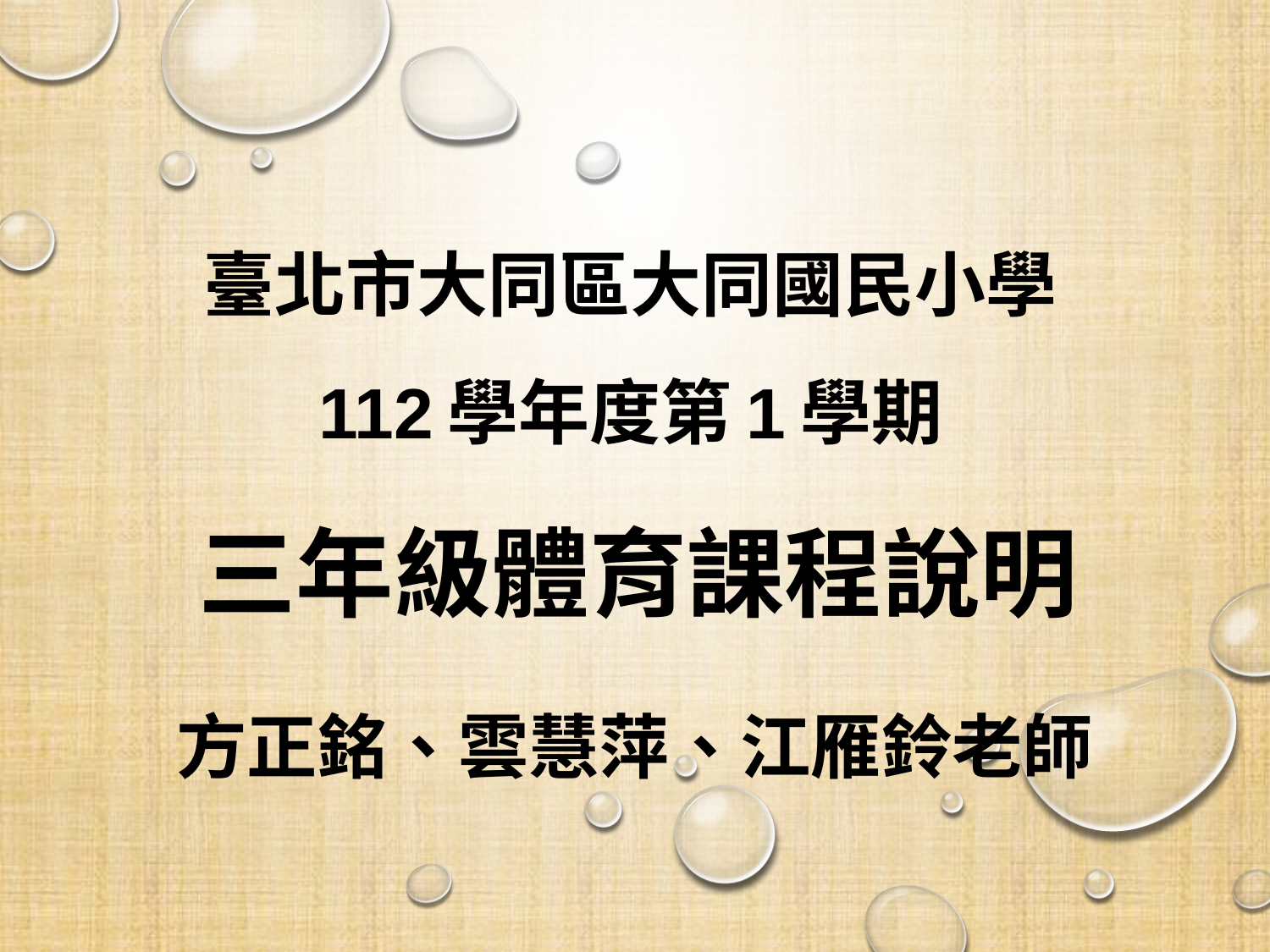

# 臺北市大同區大同國民小學 112學年度第1學期 三年級體育課程說明
方正銘、雲慧萍、江雁鈴老師